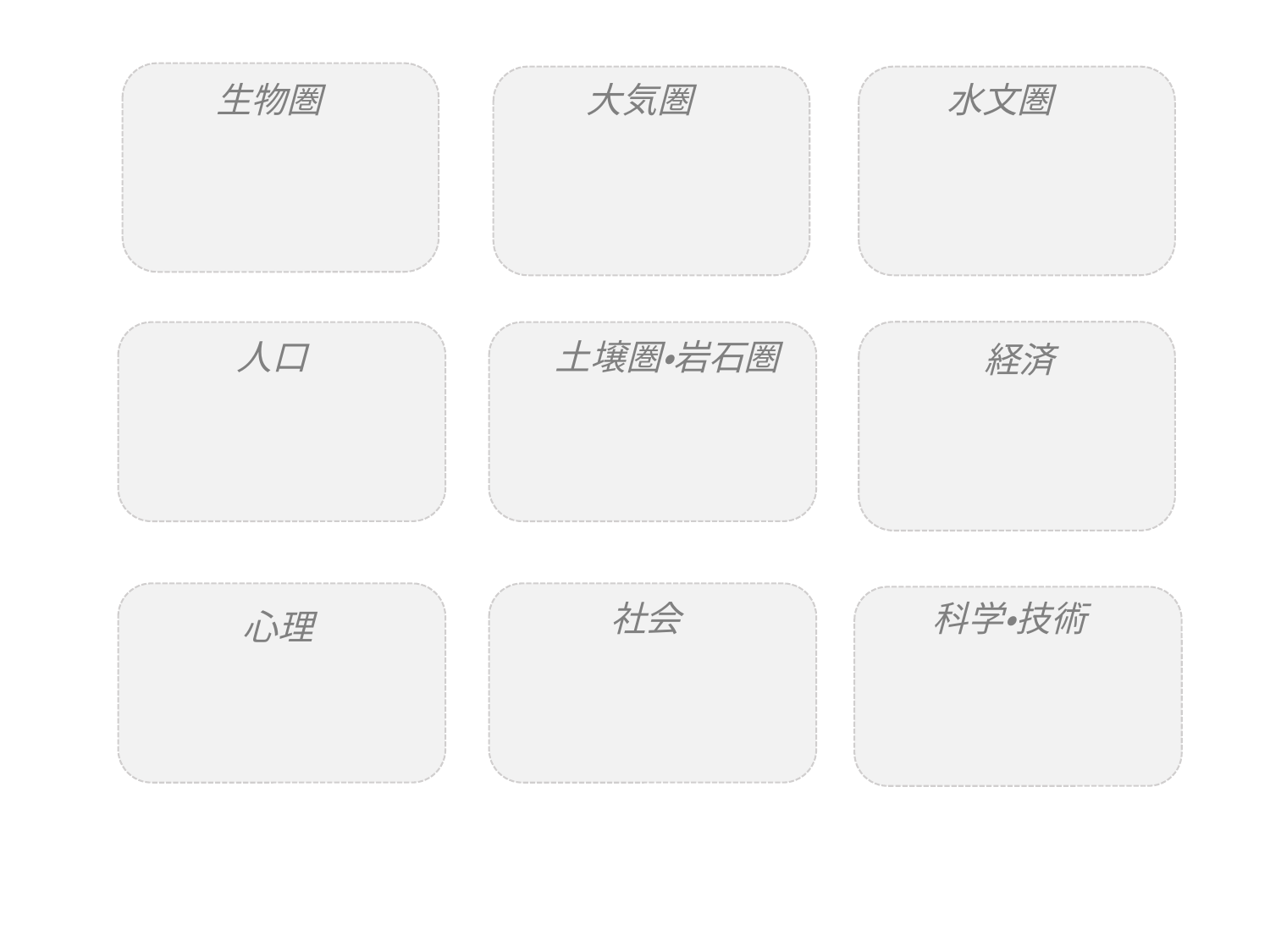

生物圏

水文圏
大気圏
人口
経済

土壌圏・岩石圏
社会
科学・技術

心理